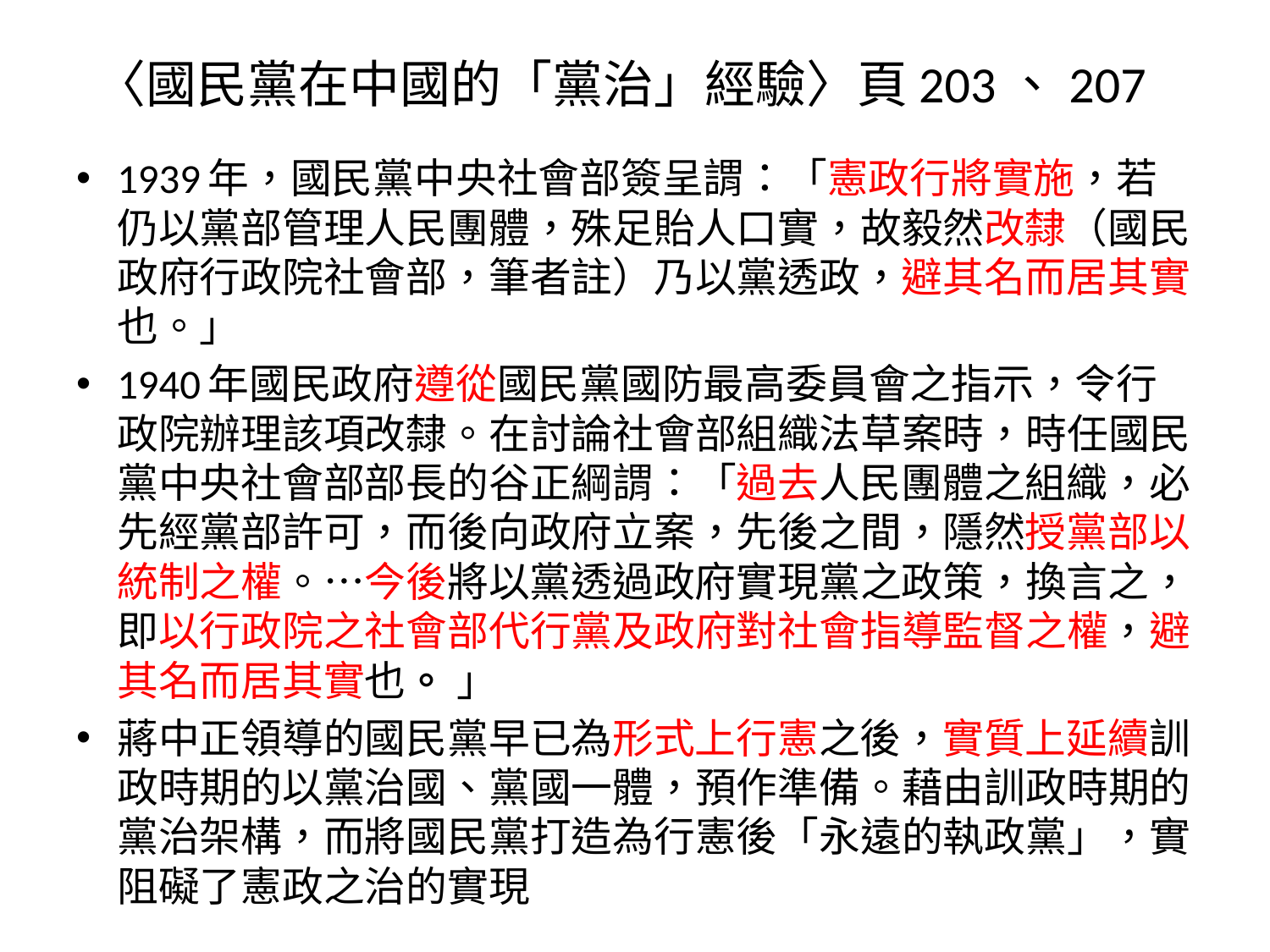

# 〈國民黨在中國的「黨治」經驗〉頁203、207
1939年，國民黨中央社會部簽呈謂：「憲政行將實施，若仍以黨部管理人民團體，殊足貽人口實，故毅然改隸（國民政府行政院社會部，筆者註）乃以黨透政，避其名而居其實也。」
1940年國民政府遵從國民黨國防最高委員會之指示，令行政院辦理該項改隸。在討論社會部組織法草案時，時任國民黨中央社會部部長的谷正綱謂：「過去人民團體之組織，必先經黨部許可，而後向政府立案，先後之間，隱然授黨部以統制之權。…今後將以黨透過政府實現黨之政策，換言之，即以行政院之社會部代行黨及政府對社會指導監督之權，避其名而居其實也。 」
蔣中正領導的國民黨早已為形式上行憲之後，實質上延續訓政時期的以黨治國、黨國一體，預作準備。藉由訓政時期的黨治架構，而將國民黨打造為行憲後「永遠的執政黨」，實阻礙了憲政之治的實現